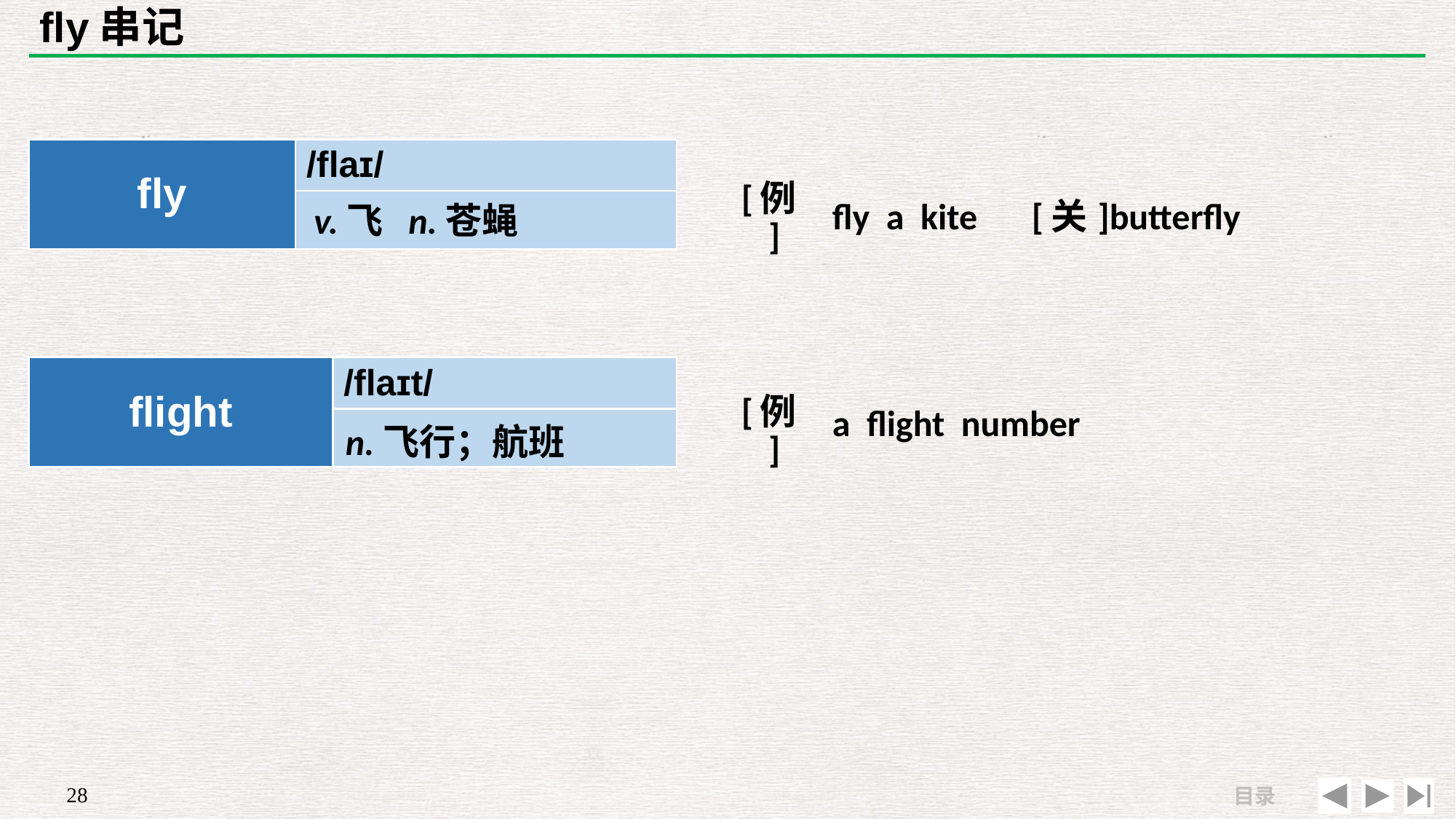

# fly串记

|  |  |
| --- | --- |
| [例] | fly a kite　[关]butterfly |
| fly | /flaɪ/ |
| --- | --- |
|  |  |
v.飞  n.苍蝇
|  |  |
| --- | --- |
| [例] | a flight number |
| flight | /flaɪt/ |
| --- | --- |
|  |  |
n.飞行；航班